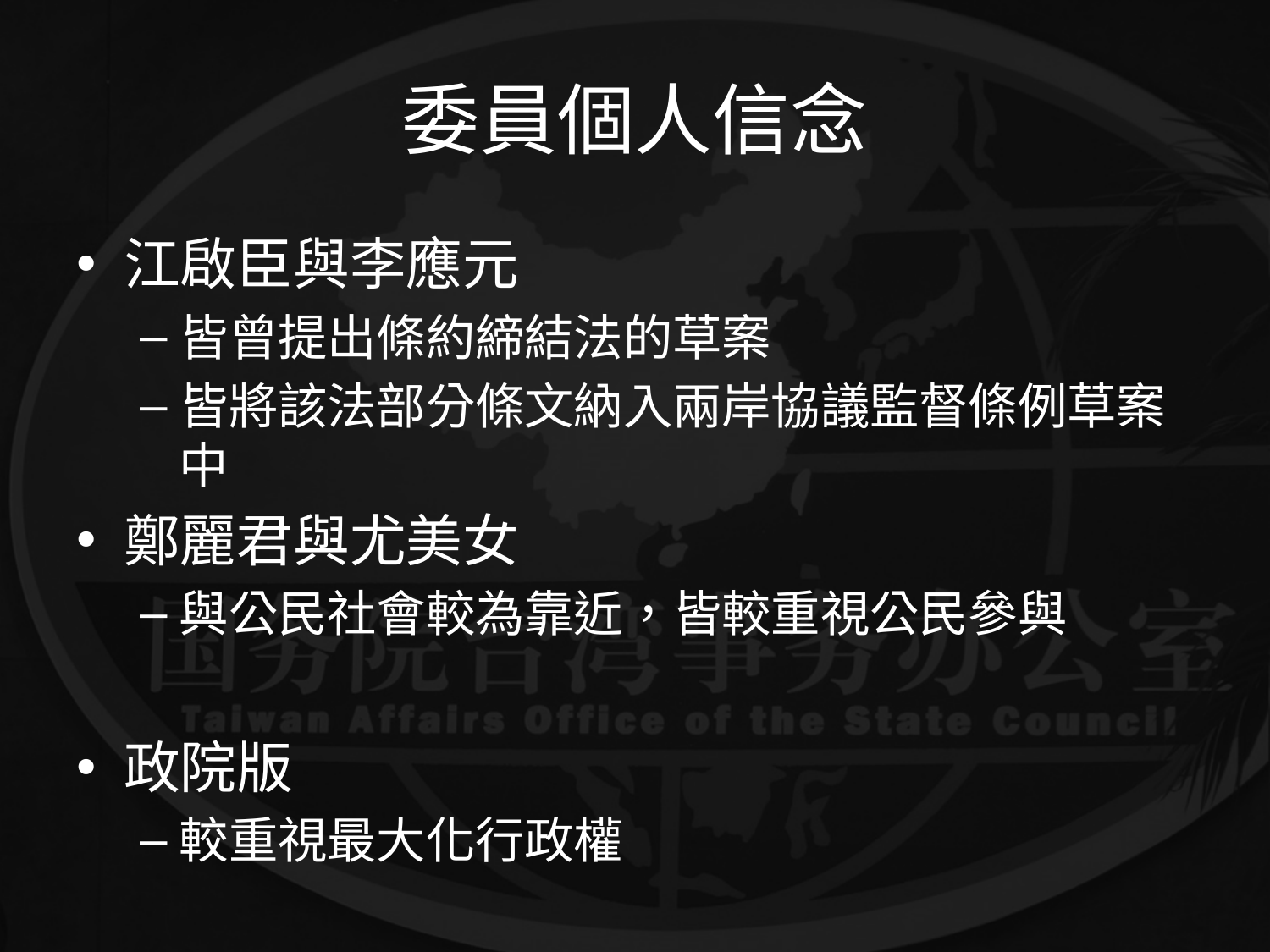

# 委員個人信念
江啟臣與李應元
皆曾提出條約締結法的草案
皆將該法部分條文納入兩岸協議監督條例草案中
鄭麗君與尤美女
與公民社會較為靠近，皆較重視公民參與

政院版
較重視最大化行政權